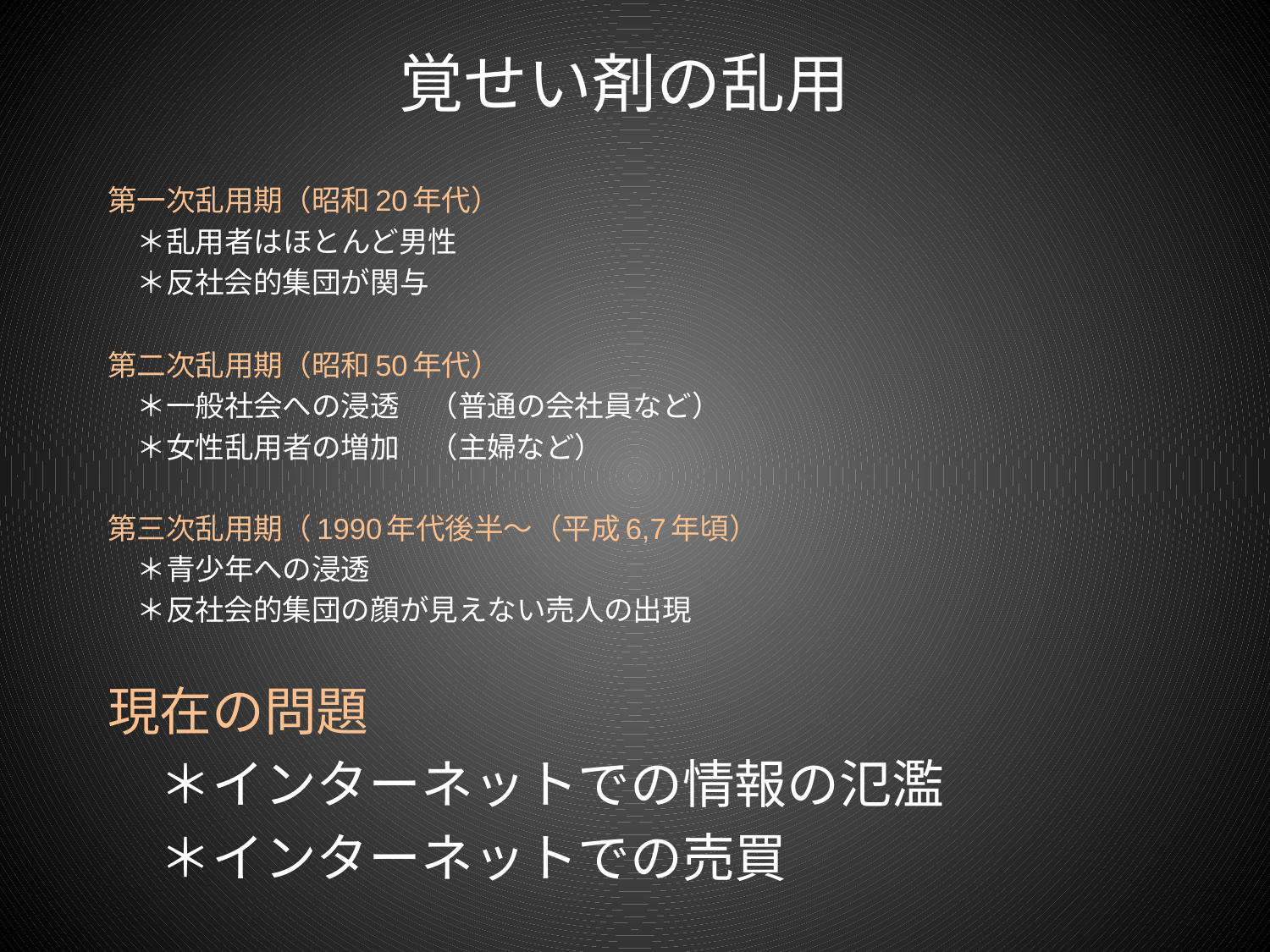

# 覚せい剤の乱用
第一次乱用期（昭和20年代）
　＊乱用者はほとんど男性
　＊反社会的集団が関与

第二次乱用期（昭和50年代）
　＊一般社会への浸透　（普通の会社員など）
　＊女性乱用者の増加　（主婦など）

第三次乱用期（1990年代後半～（平成6,7年頃）
　＊青少年への浸透
　＊反社会的集団の顔が見えない売人の出現

現在の問題
　＊インターネットでの情報の氾濫
　＊インターネットでの売買